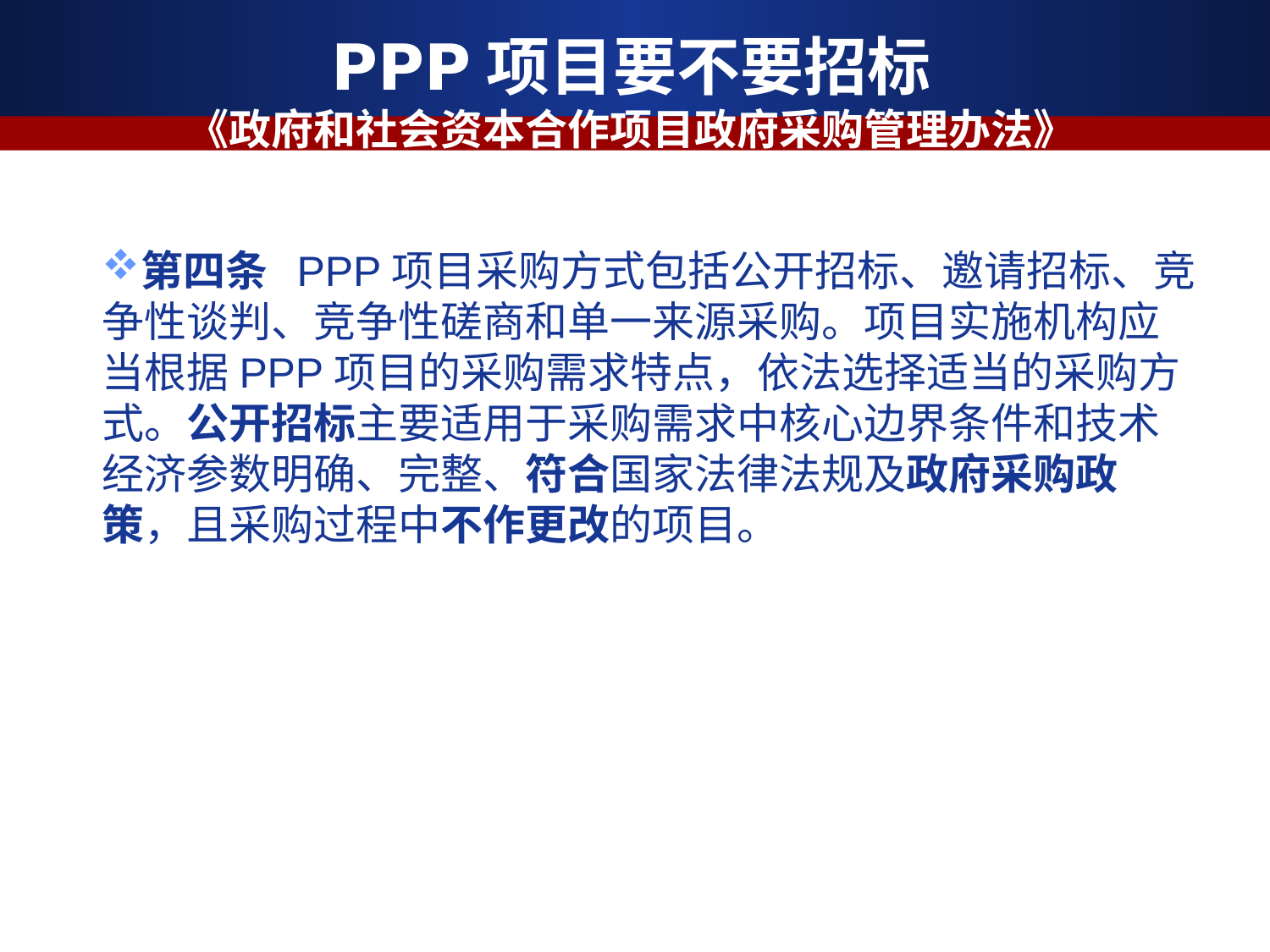

# PPP项目要不要招标 《政府和社会资本合作项目政府采购管理办法》
第四条  PPP项目采购方式包括公开招标、邀请招标、竞争性谈判、竞争性磋商和单一来源采购。项目实施机构应当根据PPP项目的采购需求特点，依法选择适当的采购方式。公开招标主要适用于采购需求中核心边界条件和技术经济参数明确、完整、符合国家法律法规及政府采购政策，且采购过程中不作更改的项目。